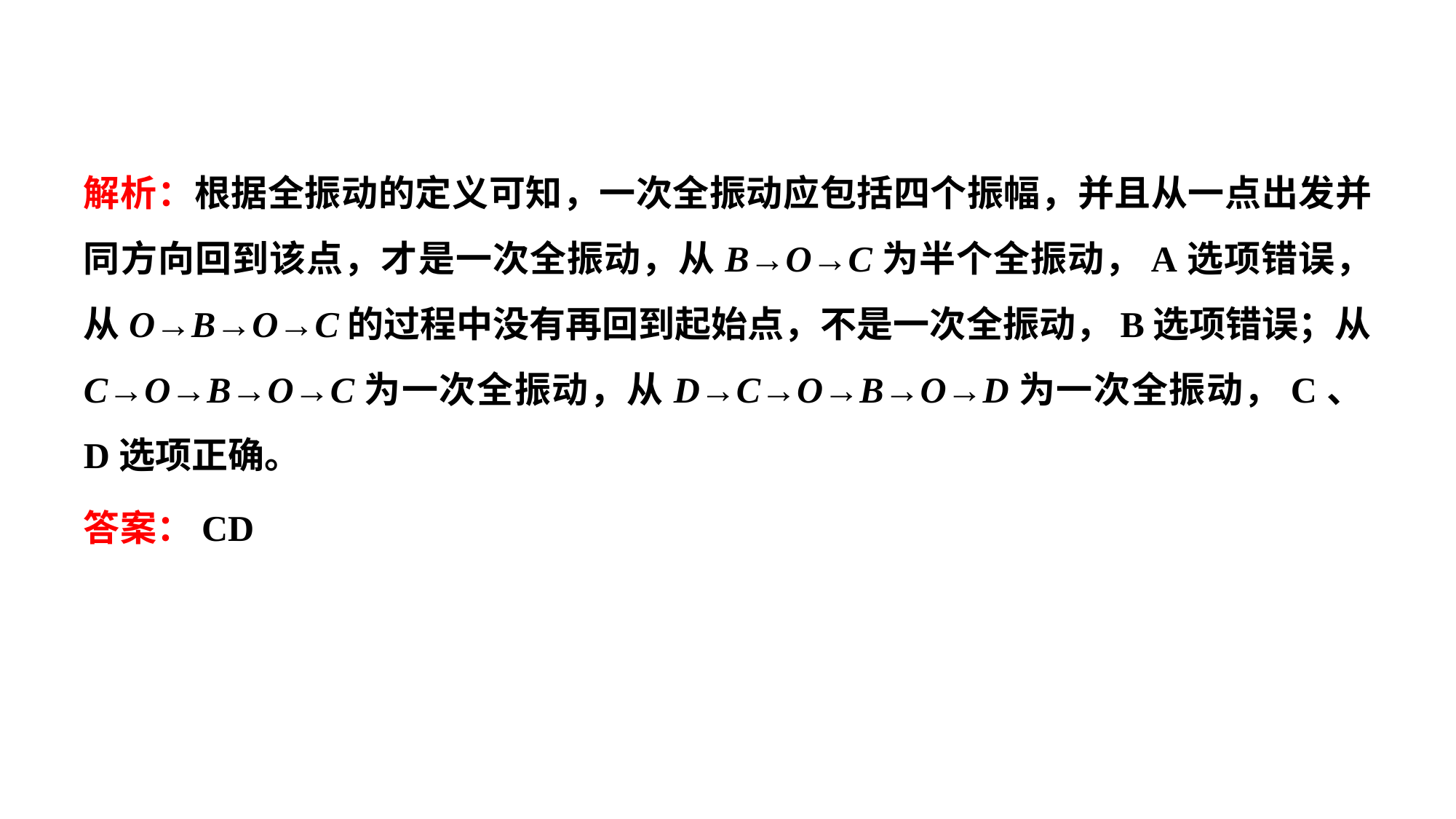

解析：根据全振动的定义可知，一次全振动应包括四个振幅，并且从一点出发并同方向回到该点，才是一次全振动，从B→O→C为半个全振动，A选项错误，从O→B→O→C的过程中没有再回到起始点，不是一次全振动，B选项错误；从C→O→B→O→C为一次全振动，从D→C→O→B→O→D为一次全振动，C、D选项正确。
答案：CD